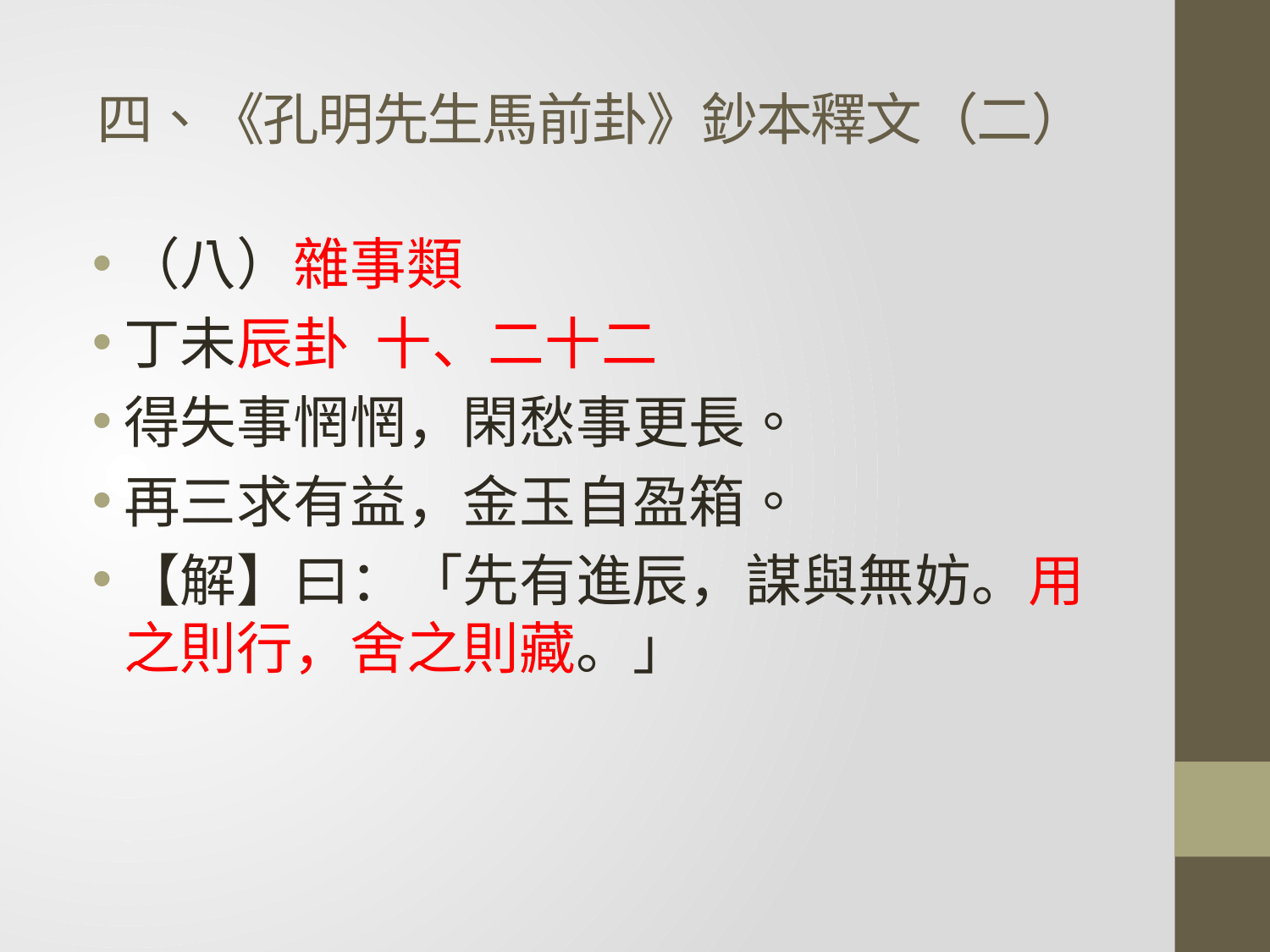

# 四、《孔明先生馬前卦》鈔本釋文（二）
（八）雜事類
丁未辰卦  十、二十二
得失事惘惘，閑愁事更長。
再三求有益，金玉自盈箱。
【解】曰：「先有進辰，謀與無妨。用之則行，舍之則藏。」